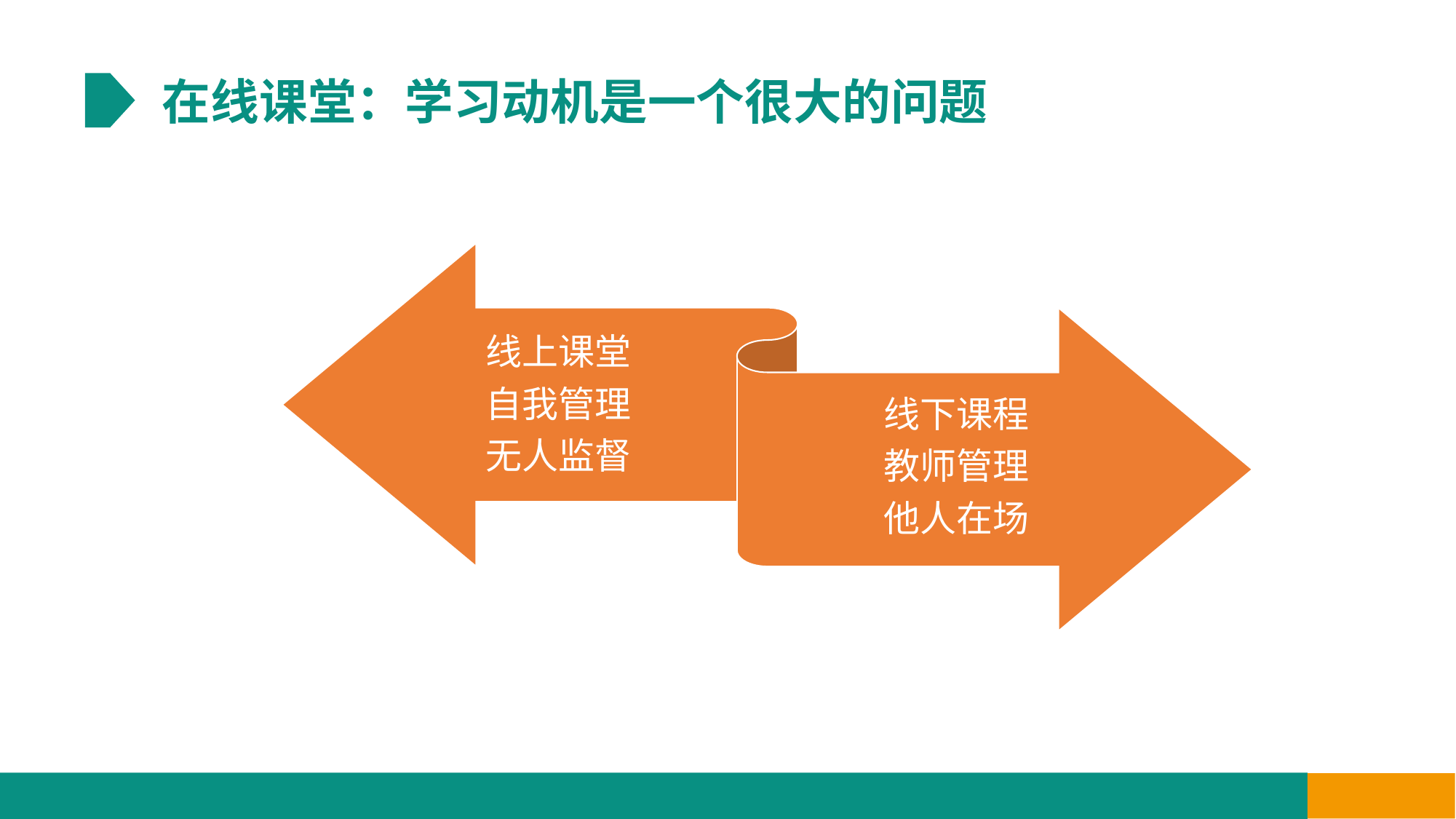

在线课堂：学习动机是一个很大的问题
线上课堂
自我管理
无人监督
线下课程
教师管理
他人在场